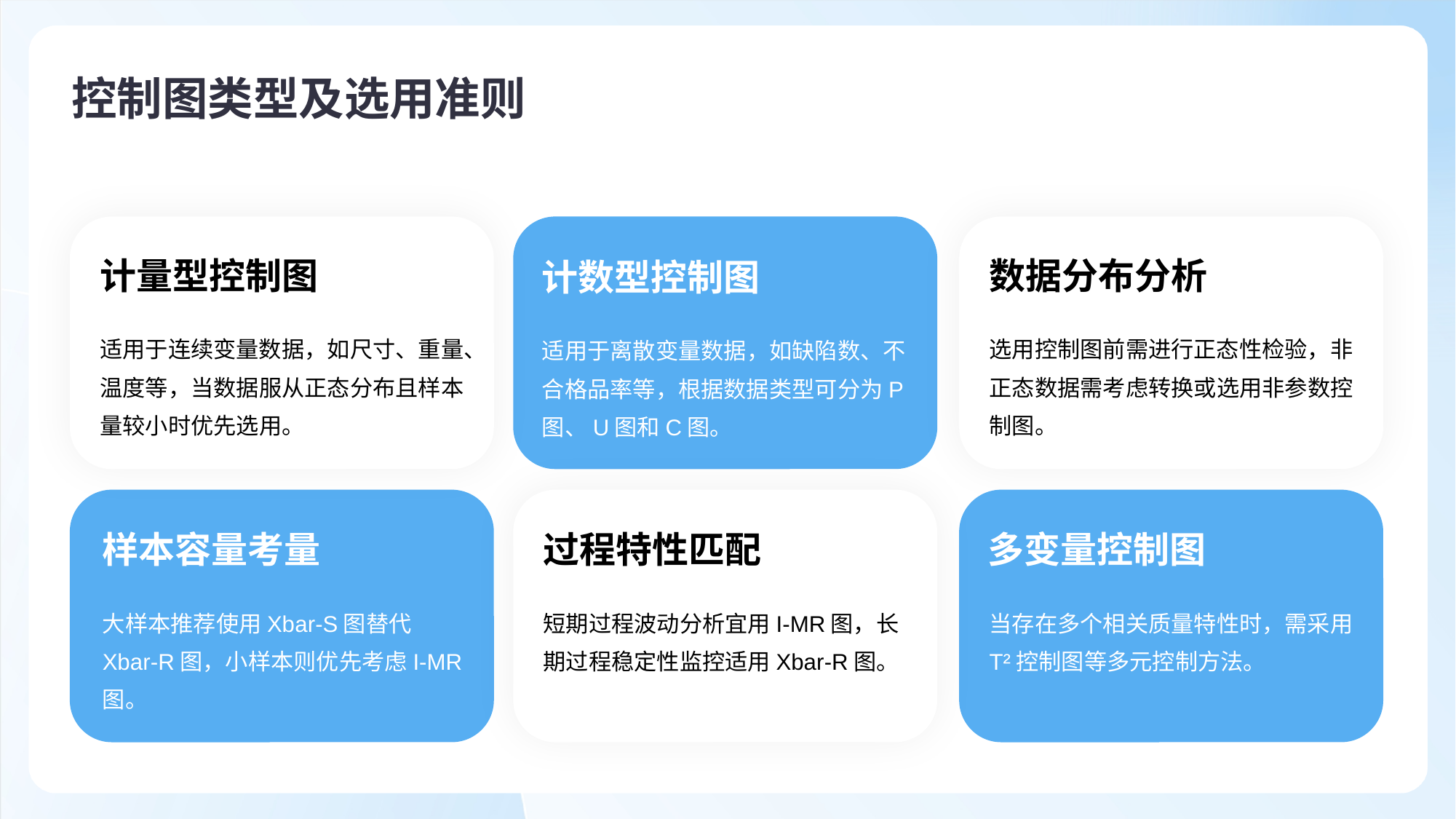

控制图类型及选用准则

计量型控制图
数据分布分析
计数型控制图
适用于连续变量数据，如尺寸、重量、温度等，当数据服从正态分布且样本量较小时优先选用。
选用控制图前需进行正态性检验，非正态数据需考虑转换或选用非参数控制图。
适用于离散变量数据，如缺陷数、不合格品率等，根据数据类型可分为P图、U图和C图。

样本容量考量
过程特性匹配
多变量控制图
大样本推荐使用Xbar-S图替代Xbar-R图，小样本则优先考虑I-MR图。
短期过程波动分析宜用I-MR图，长期过程稳定性监控适用Xbar-R图。
当存在多个相关质量特性时，需采用T²控制图等多元控制方法。